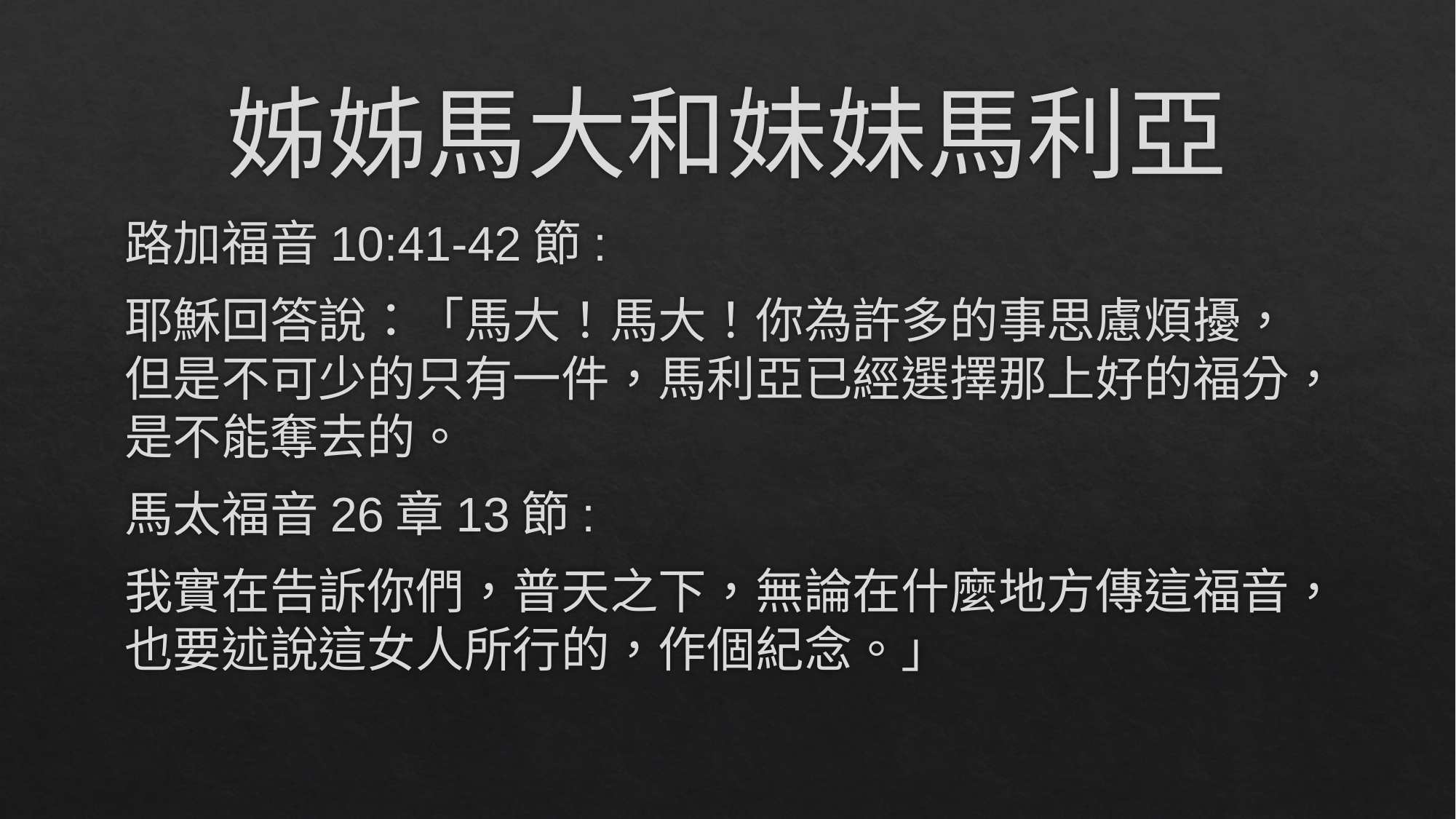

# 姊姊馬大和妹妹馬利亞
路加福音10:41-42節:
耶穌回答說：「馬大！馬大！你為許多的事思慮煩擾，但是不可少的只有一件，馬利亞已經選擇那上好的福分，是不能奪去的。
馬太福音26章13節:
我實在告訴你們，普天之下，無論在什麼地方傳這福音，也要述說這女人所行的，作個紀念。」